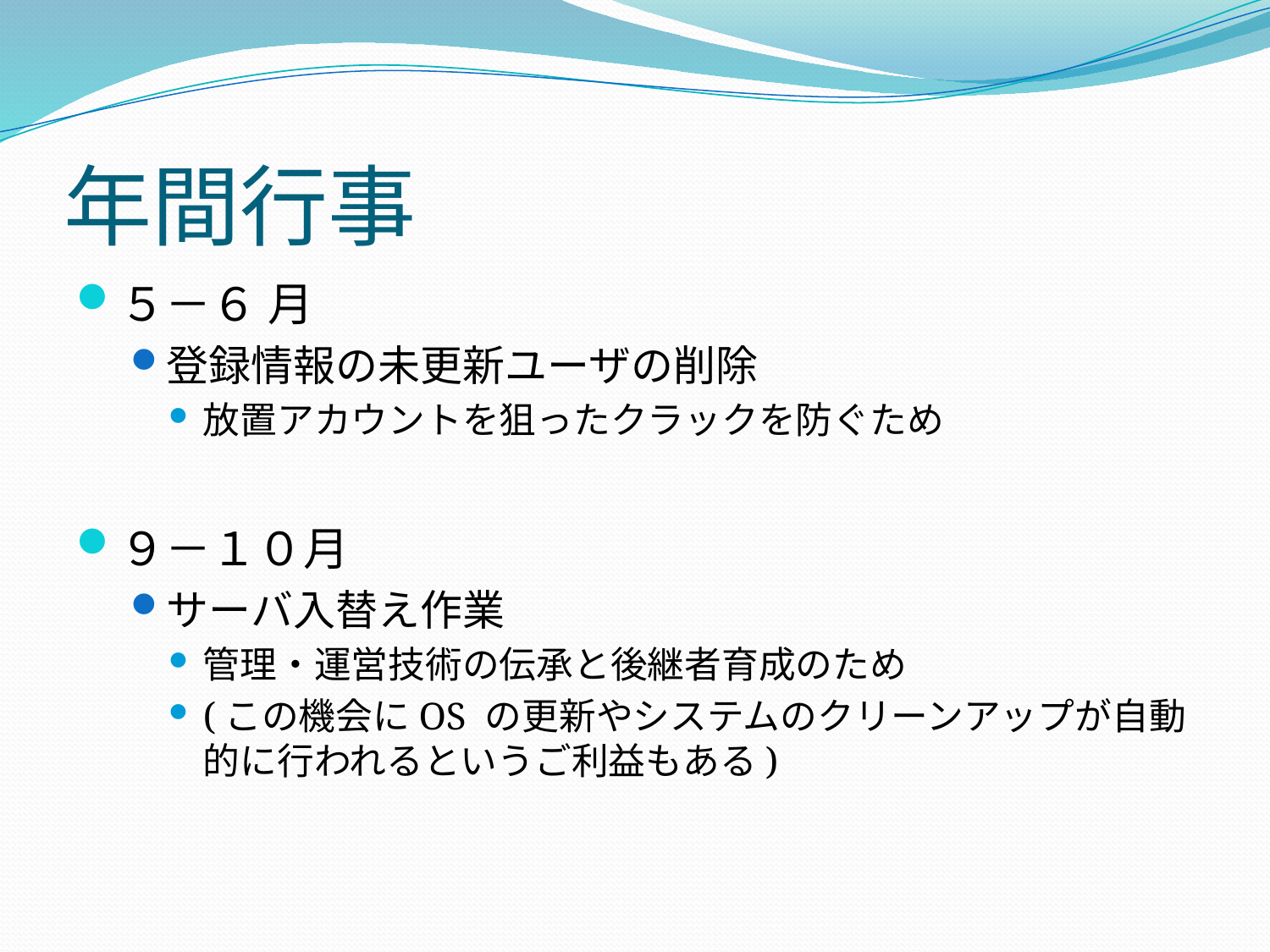

# 年間行事
５－６ 月
登録情報の未更新ユーザの削除
放置アカウントを狙ったクラックを防ぐため

９－１０月
サーバ入替え作業
管理・運営技術の伝承と後継者育成のため
(この機会にOS の更新やシステムのクリーンアップが自動的に行われるというご利益もある)